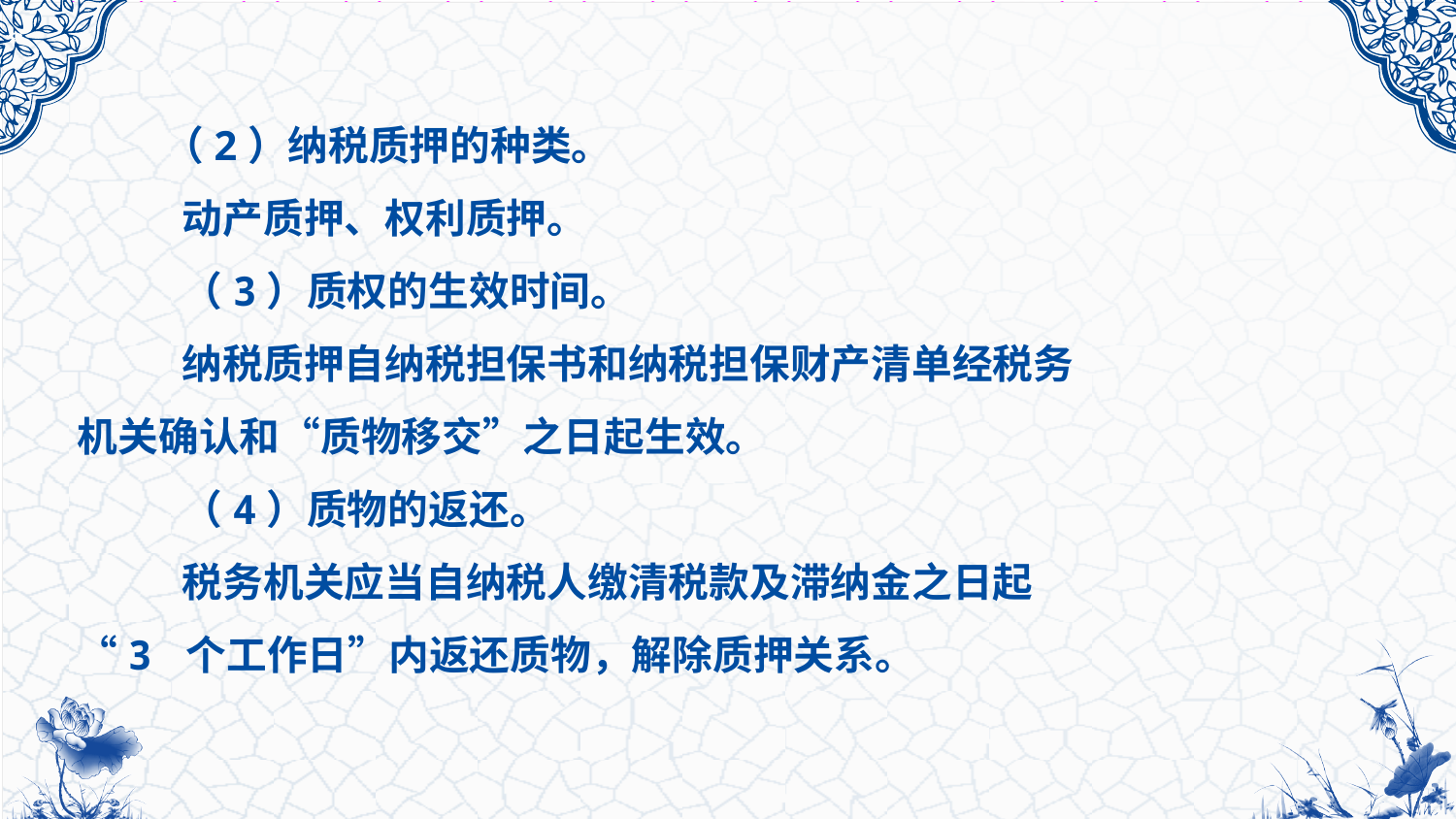

（2）纳税质押的种类。
 动产质押、权利质押。
 （3）质权的生效时间。
 纳税质押自纳税担保书和纳税担保财产清单经税务机关确认和“质物移交”之日起生效。
 （4）质物的返还。
 税务机关应当自纳税人缴清税款及滞纳金之日起“3 个工作日”内返还质物，解除质押关系。